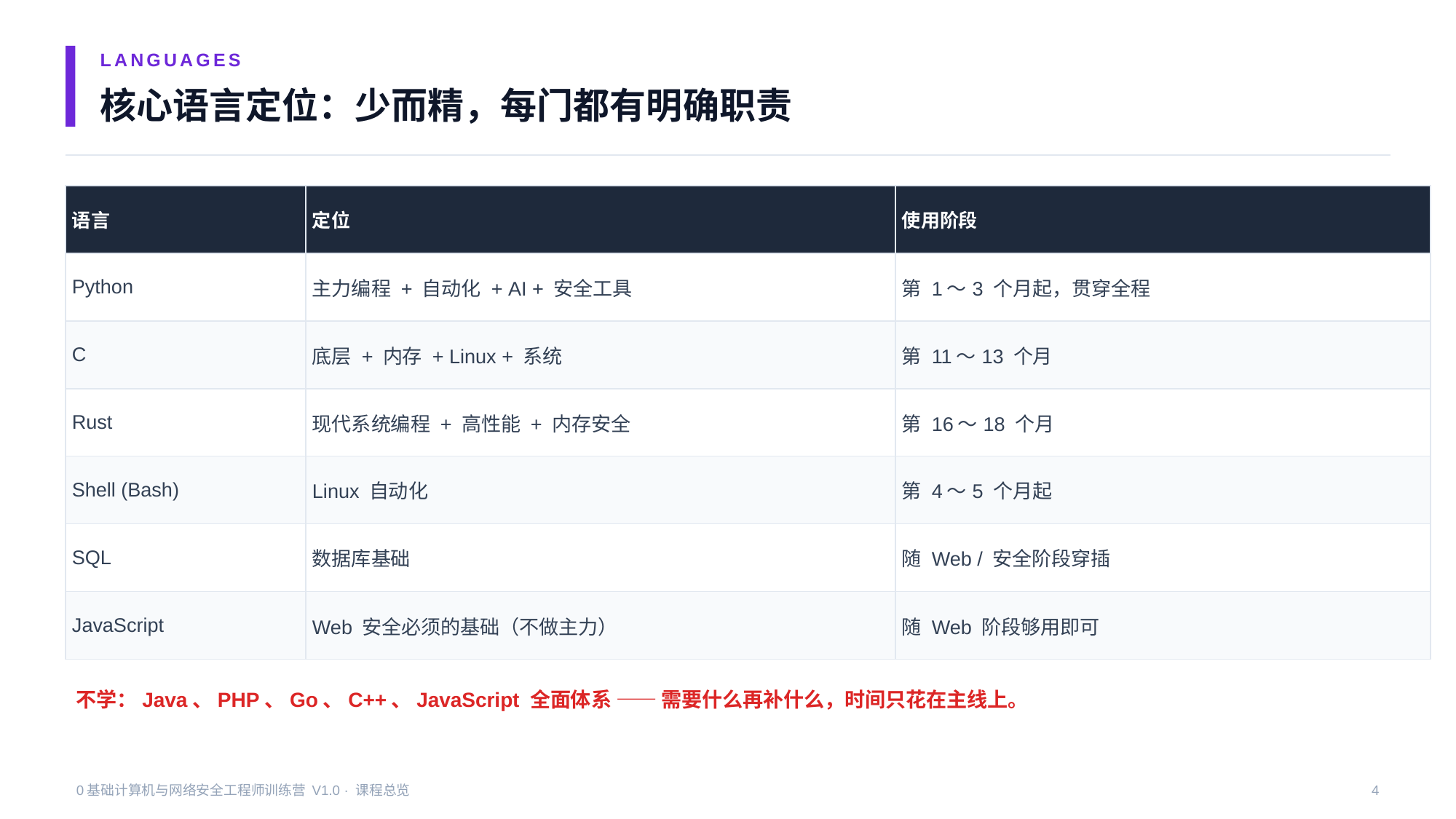

LANGUAGES

核心语言定位：少而精，每门都有明确职责

| 语言 | 定位 | 使用阶段 |
| --- | --- | --- |
| Python | 主力编程 + 自动化 + AI + 安全工具 | 第 1～3 个月起，贯穿全程 |
| C | 底层 + 内存 + Linux + 系统 | 第 11～13 个月 |
| Rust | 现代系统编程 + 高性能 + 内存安全 | 第 16～18 个月 |
| Shell (Bash) | Linux 自动化 | 第 4～5 个月起 |
| SQL | 数据库基础 | 随 Web / 安全阶段穿插 |
| JavaScript | Web 安全必须的基础（不做主力） | 随 Web 阶段够用即可 |
不学：Java、PHP、Go、C++、JavaScript 全面体系 —— 需要什么再补什么，时间只花在主线上。
0基础计算机与网络安全工程师训练营 V1.0 · 课程总览
4